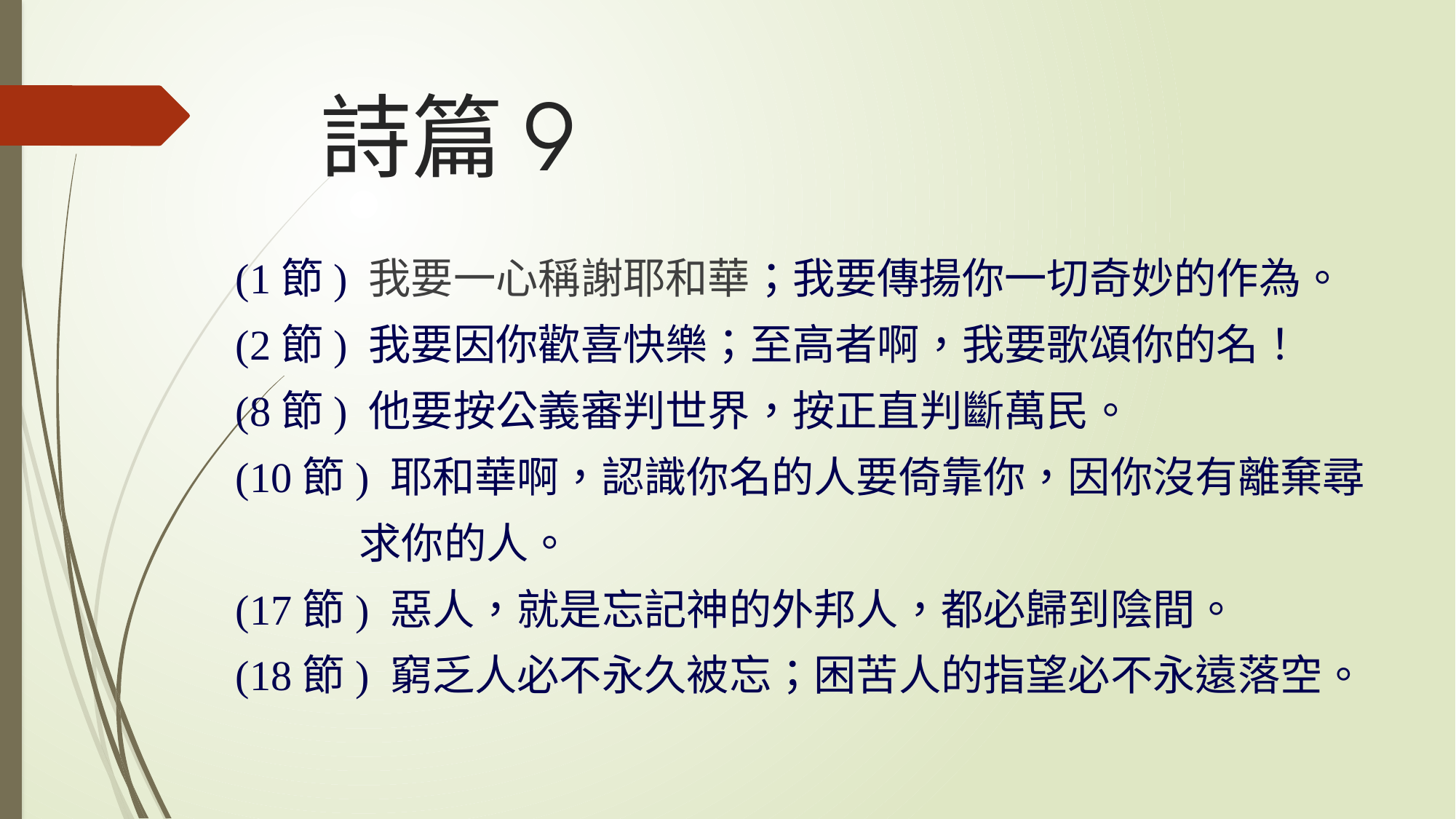

# 詩篇9
(1節) 我要一心稱謝耶和華；我要傳揚你一切奇妙的作為。
(2節) 我要因你歡喜快樂；至高者啊，我要歌頌你的名！
(8節) 他要按公義審判世界，按正直判斷萬民。
(10節) 耶和華啊，認識你名的人要倚靠你，因你沒有離棄尋
            求你的人。
(17節) 惡人，就是忘記神的外邦人，都必歸到陰間。
(18節) 窮乏人必不永久被忘；困苦人的指望必不永遠落空。